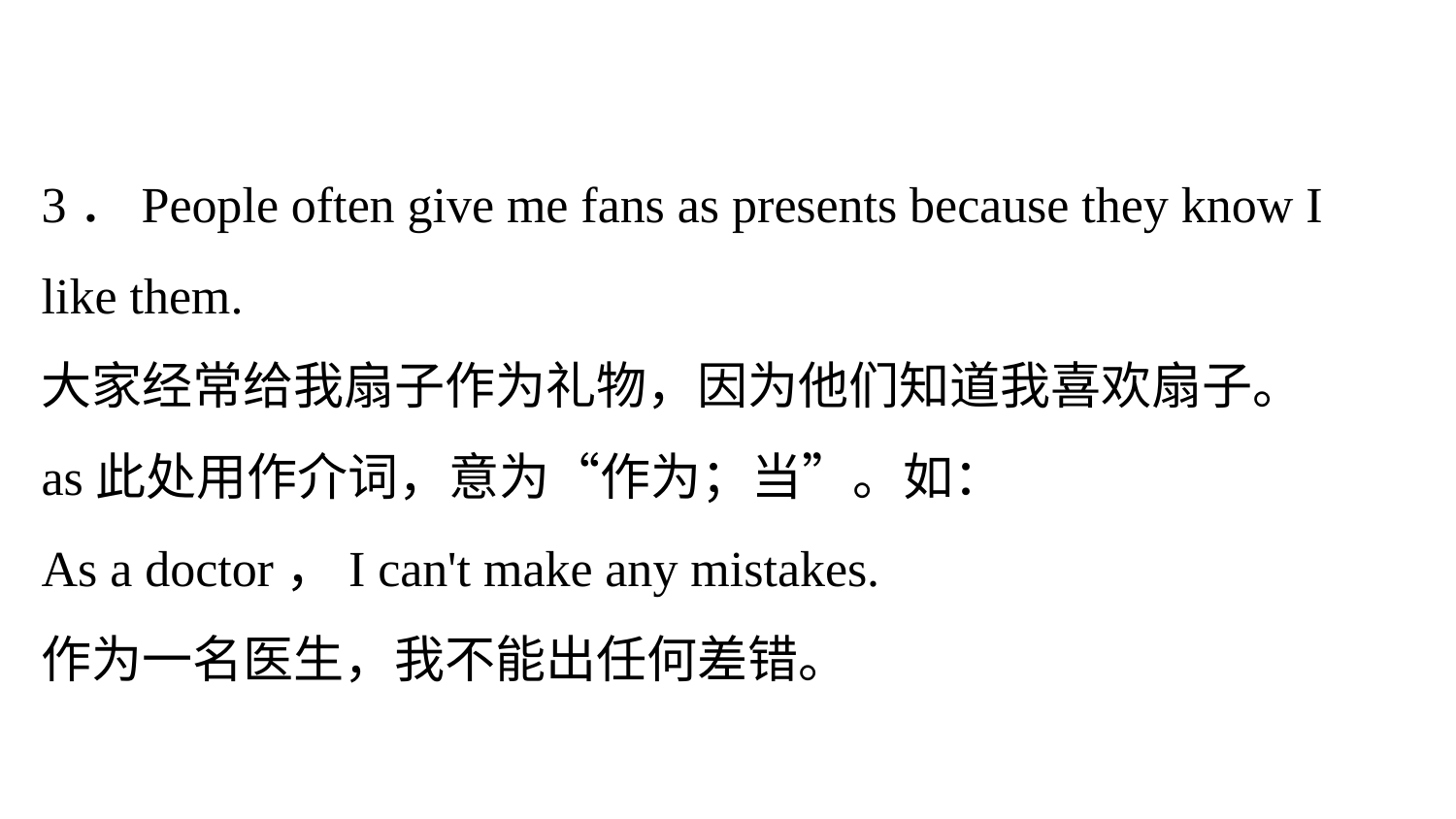

3．People often give me fans as presents because they know I like them.
大家经常给我扇子作为礼物，因为他们知道我喜欢扇子。
as此处用作介词，意为“作为；当”。如：
As a doctor，I can't make any mistakes.
作为一名医生，我不能出任何差错。